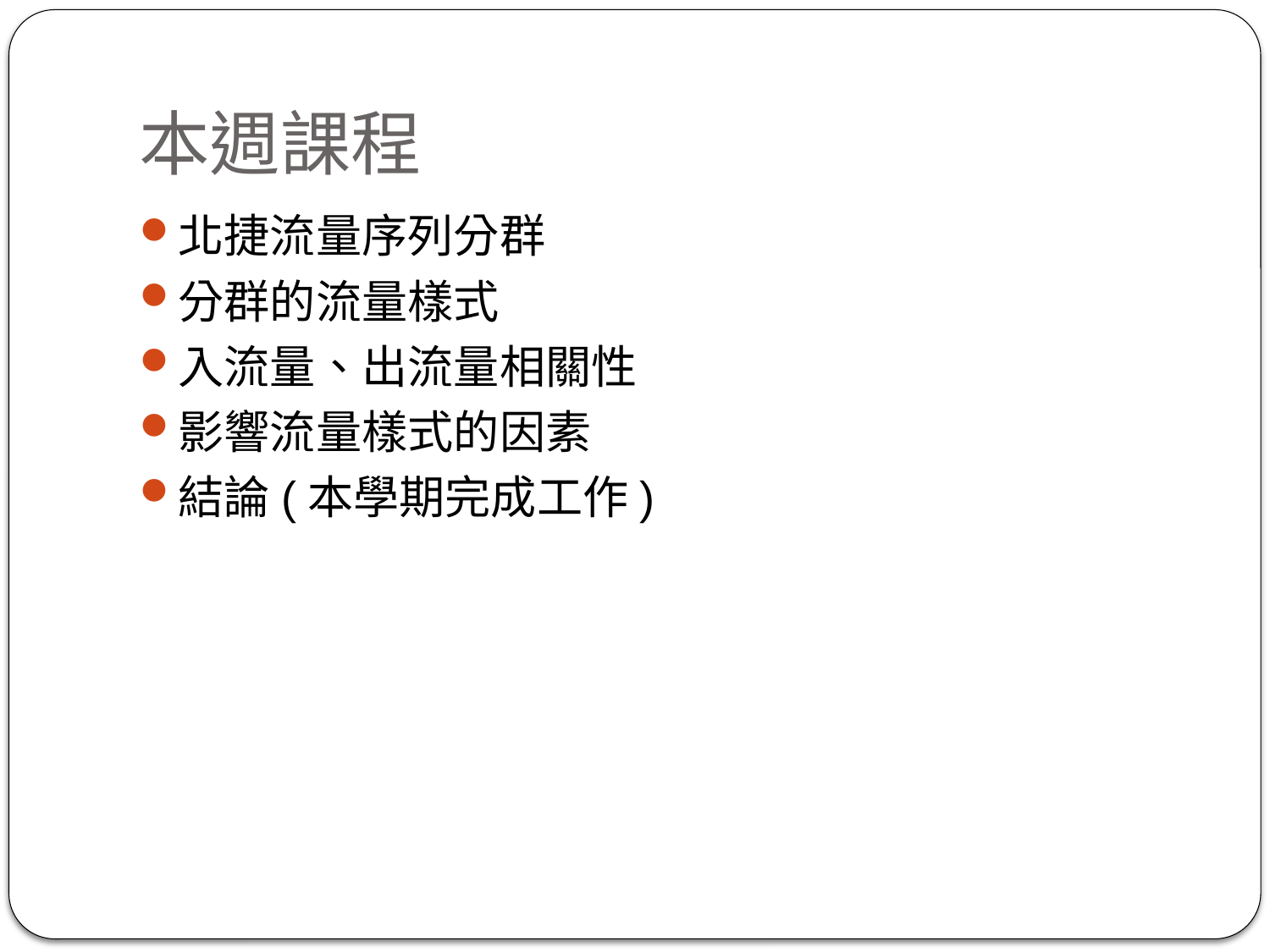

# 本週課程
北捷流量序列分群
分群的流量樣式
入流量、出流量相關性
影響流量樣式的因素
結論(本學期完成工作)